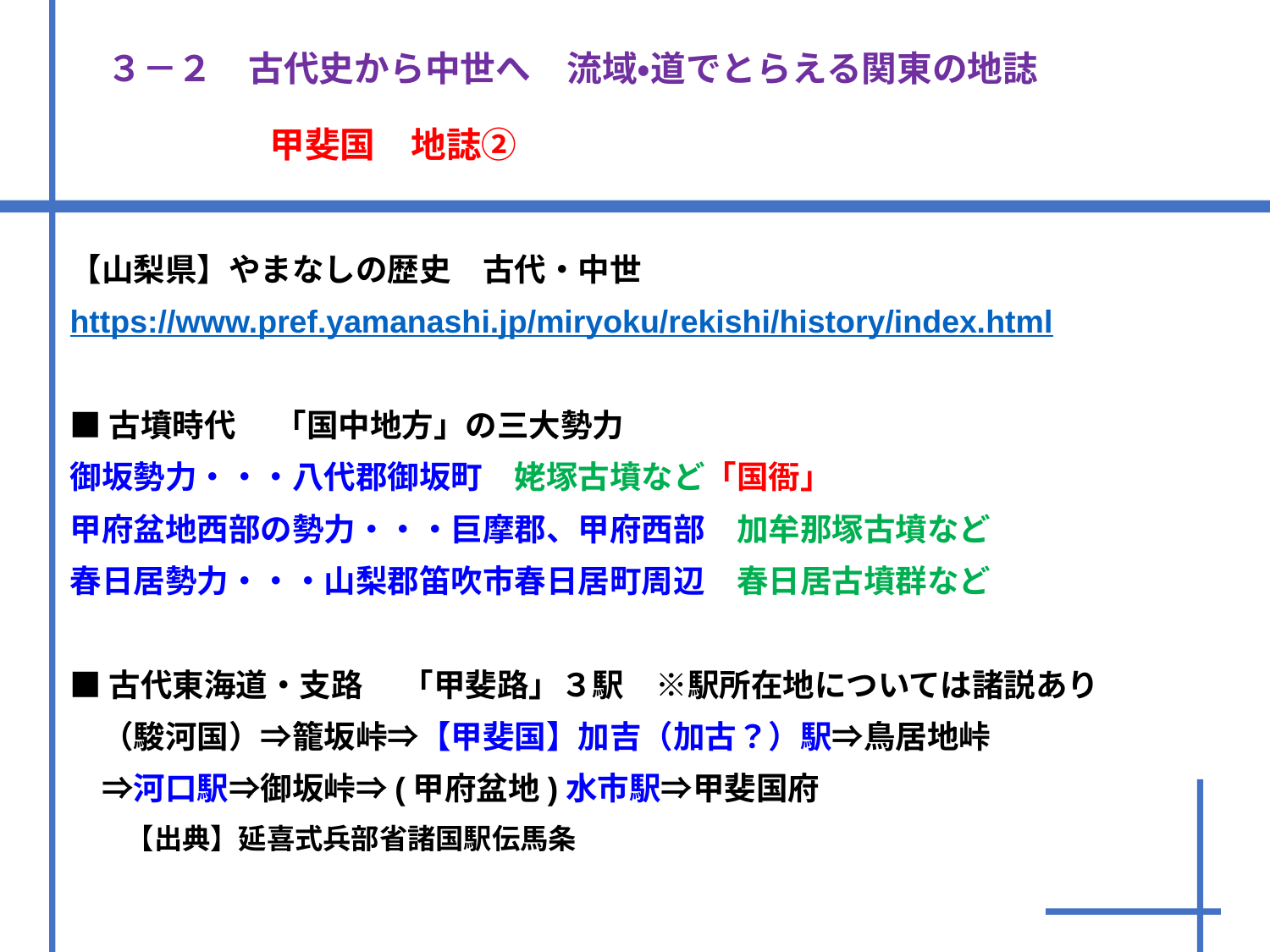

３－２　古代史から中世へ　流域・道でとらえる関東の地誌

　　　　　甲斐国　地誌②

【山梨県】やまなしの歴史　古代・中世
https://www.pref.yamanashi.jp/miryoku/rekishi/history/index.html

■古墳時代　 「国中地方」の三大勢力
御坂勢力・・・八代郡御坂町　姥塚古墳など「国衙」
甲府盆地西部の勢力・・・巨摩郡、甲府西部　加牟那塚古墳など
春日居勢力・・・山梨郡笛吹市春日居町周辺　春日居古墳群など

■古代東海道・支路　 「甲斐路」３駅　※駅所在地については諸説あり
　（駿河国）⇒籠坂峠⇒【甲斐国】加吉（加古？）駅⇒鳥居地峠
　⇒河口駅⇒御坂峠⇒(甲府盆地)水市駅⇒甲斐国府
　　【出典】延喜式兵部省諸国駅伝馬条